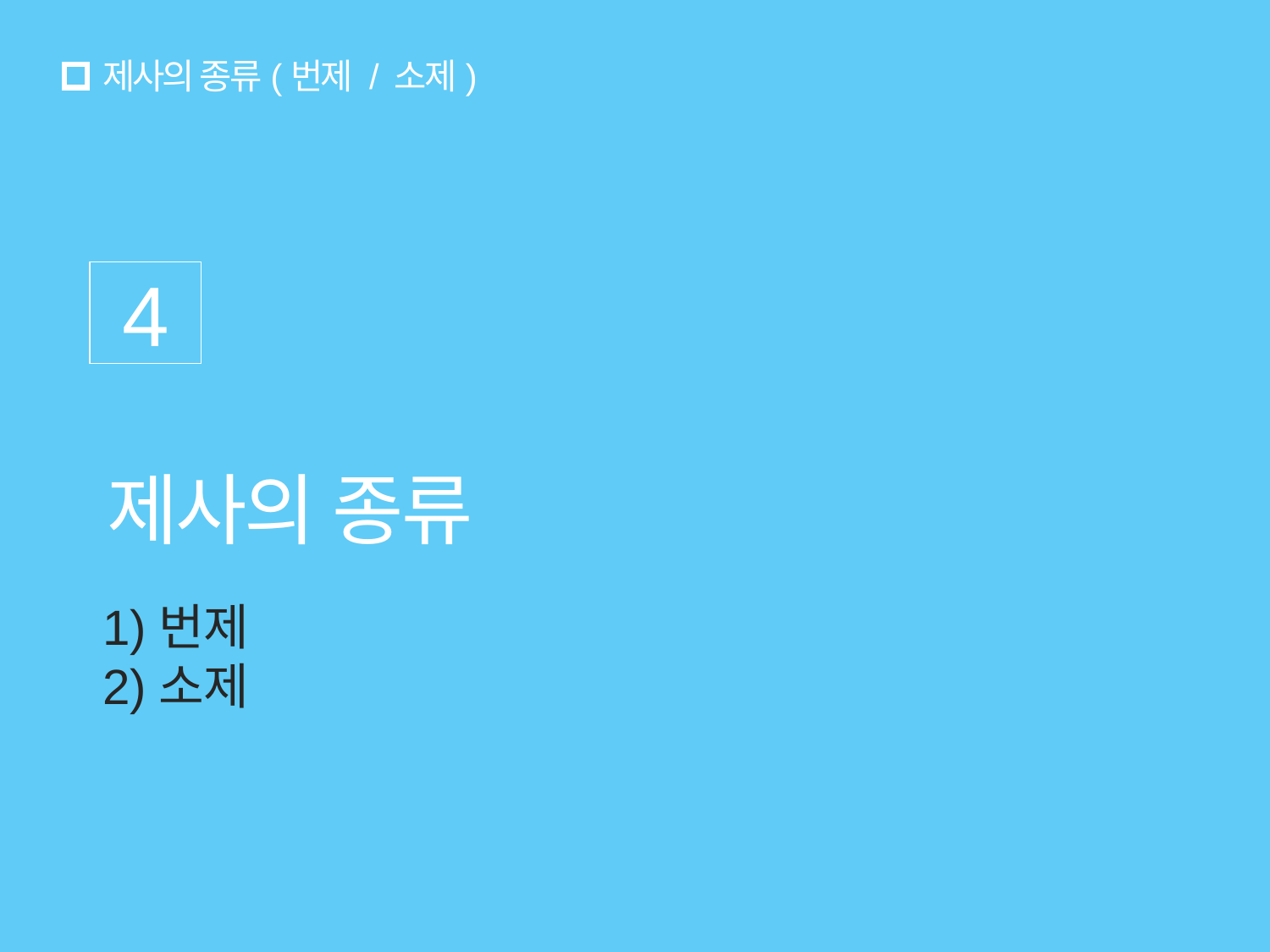

# 제사의 종류(번제 / 소제)
4
제사의 종류
1)번제
2)소제